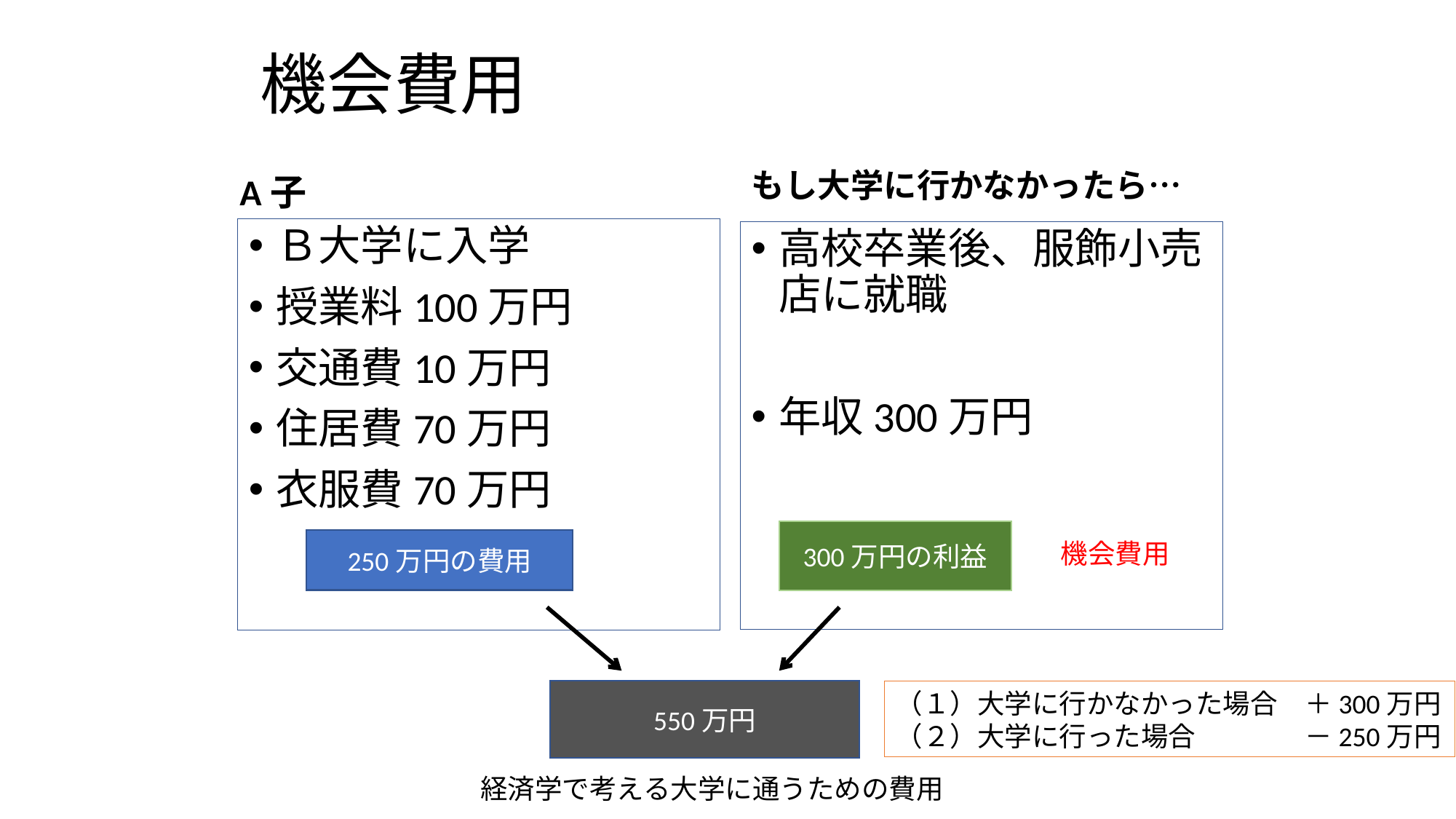

# 機会費用
もし大学に行かなかったら…
A子
Ｂ大学に入学
授業料100万円
交通費10万円
住居費70万円
衣服費70万円
高校卒業後、服飾小売店に就職

年収300万円
300万円の利益
250万円の費用
機会費用
550万円
（１）大学に行かなかった場合　＋300万円
（２）大学に行った場合　　　　－250万円
経済学で考える大学に通うための費用